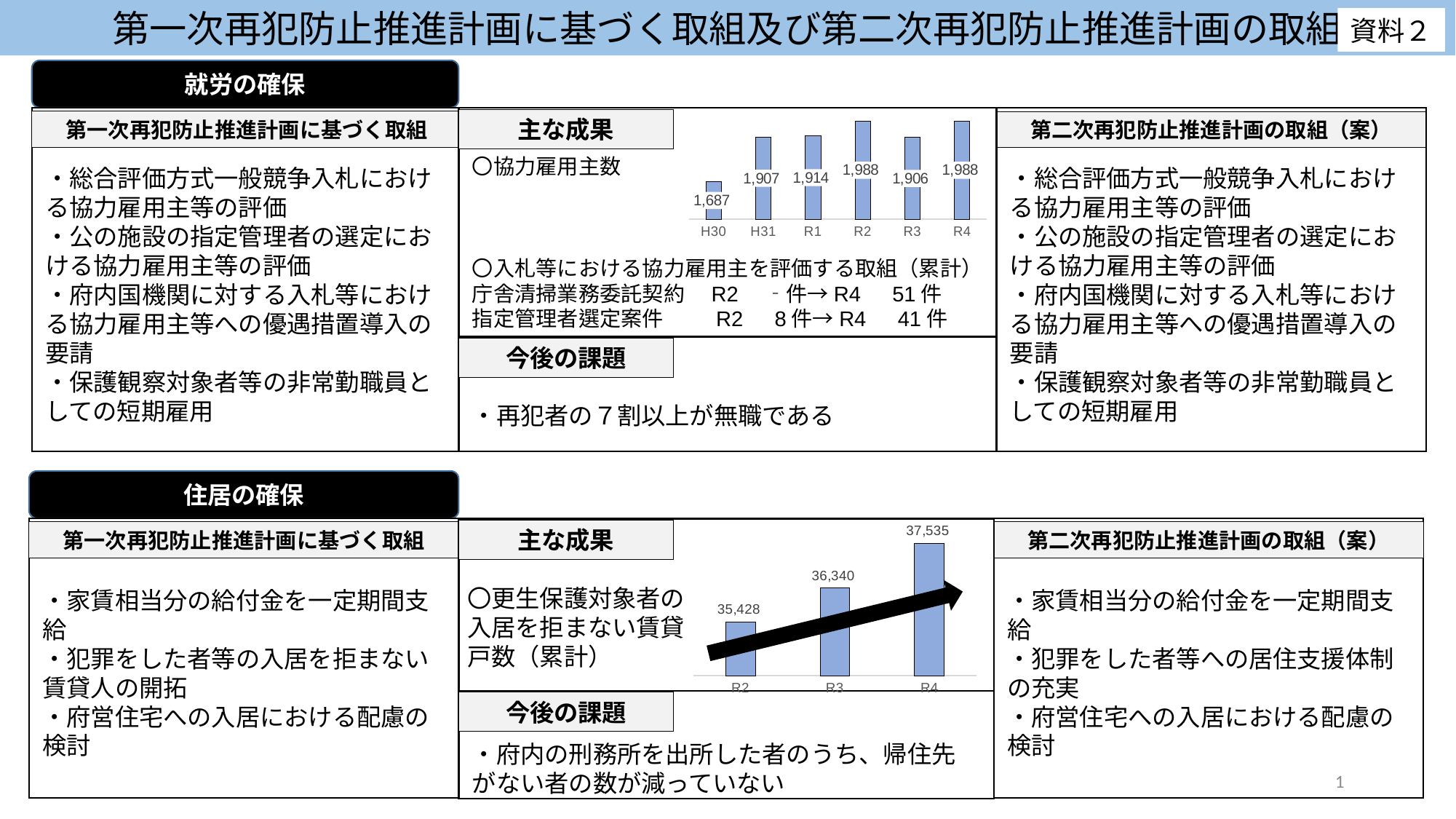

第一次再犯防止推進計画に基づく取組及び第二次再犯防止推進計画の取組
資料２
就労の確保

・総合評価方式一般競争入札における協力雇用主等の評価
・公の施設の指定管理者の選定における協力雇用主等の評価
・府内国機関に対する入札等における協力雇用主等への優遇措置導入の要請
・保護観察対象者等の非常勤職員としての短期雇用
第一次再犯防止推進計画に基づく取組
主な成果

・総合評価方式一般競争入札における協力雇用主等の評価
・公の施設の指定管理者の選定における協力雇用主等の評価
・府内国機関に対する入札等における協力雇用主等への優遇措置導入の要請
・保護観察対象者等の非常勤職員としての短期雇用

〇協力雇用主数

〇入札等における協力雇用主を評価する取組（累計）
庁舎清掃業務委託契約　R2　‐件→R4　51件
指定管理者選定案件　　 R2　8件→R4　41件
第二次再犯防止推進計画の取組（案）

### Chart

| Category | 協力雇用主数 |
|---|---|
| H30 | 1687.0 |
| H31 | 1907.0 |
| R1 | 1914.0 |
| R2 | 1988.0 |
| R3 | 1906.0 |
| R4 | 1988.0 |
今後の課題

・再犯者の７割以上が無職である
住居の確保

・家賃相当分の給付金を一定期間支給
・犯罪をした者等の入居を拒まない賃貸人の開拓
・府営住宅への入居における配慮の検討
第一次再犯防止推進計画に基づく取組
主な成果

・家賃相当分の給付金を一定期間支給
・犯罪をした者等への居住支援体制の充実
・府営住宅への入居における配慮の検討
第二次再犯防止推進計画の取組（案）

〇更生保護対象者の
入居を拒まない賃貸
戸数（累計）

### Chart

| Category |  |
|---|---|
| R2 | 35428.0 |
| R3 | 36340.0 |
| R4 | 37535.0 |
今後の課題

・府内の刑務所を出所した者のうち、帰住先がない者の数が減っていない
1